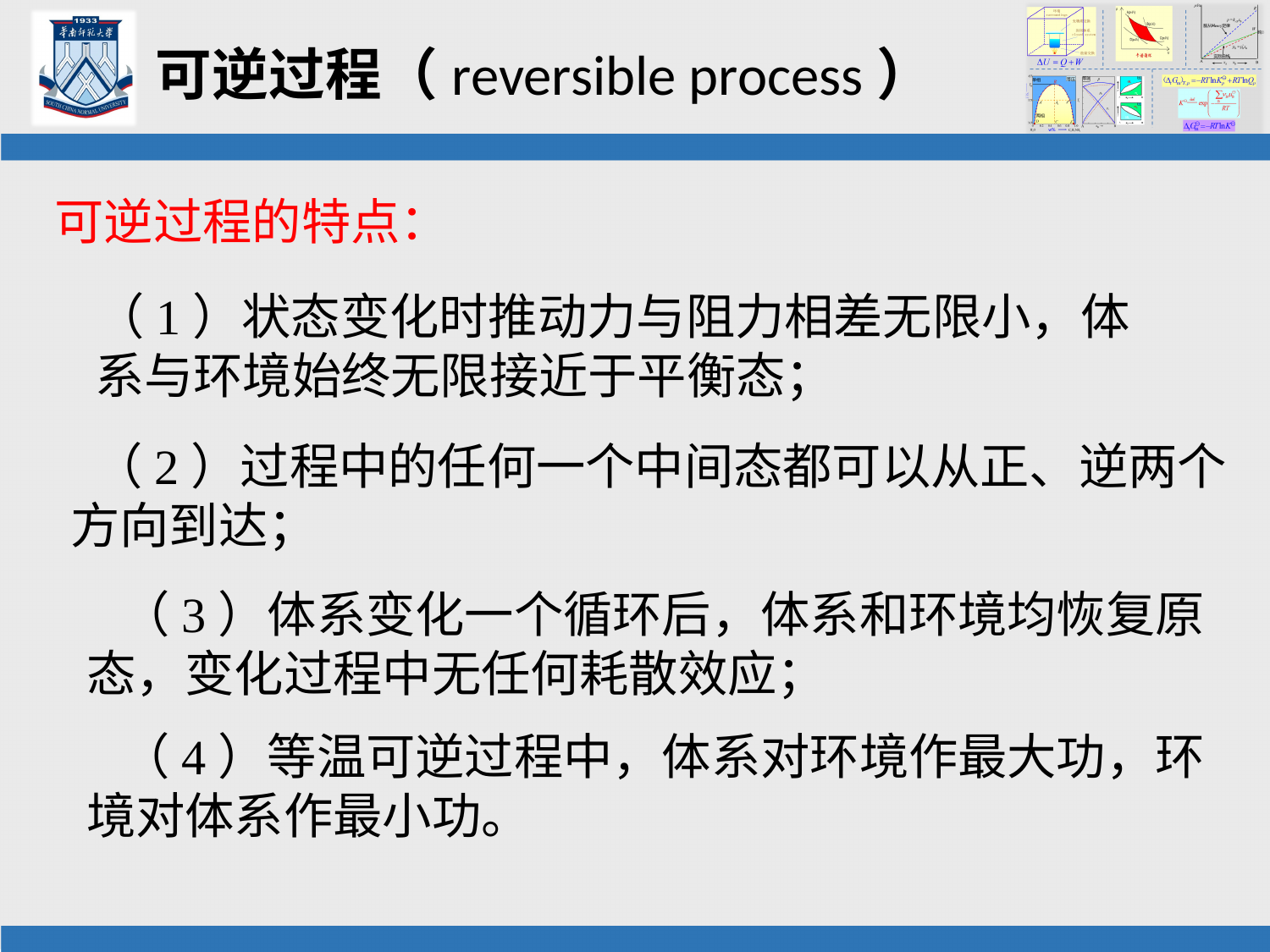

# 可逆过程（reversible process）
可逆过程的特点：
（1）状态变化时推动力与阻力相差无限小，体系与环境始终无限接近于平衡态；
 （2）过程中的任何一个中间态都可以从正、逆两个
方向到达；
  （3）体系变化一个循环后，体系和环境均恢复原态，变化过程中无任何耗散效应；
  （4）等温可逆过程中，体系对环境作最大功，环境对体系作最小功。